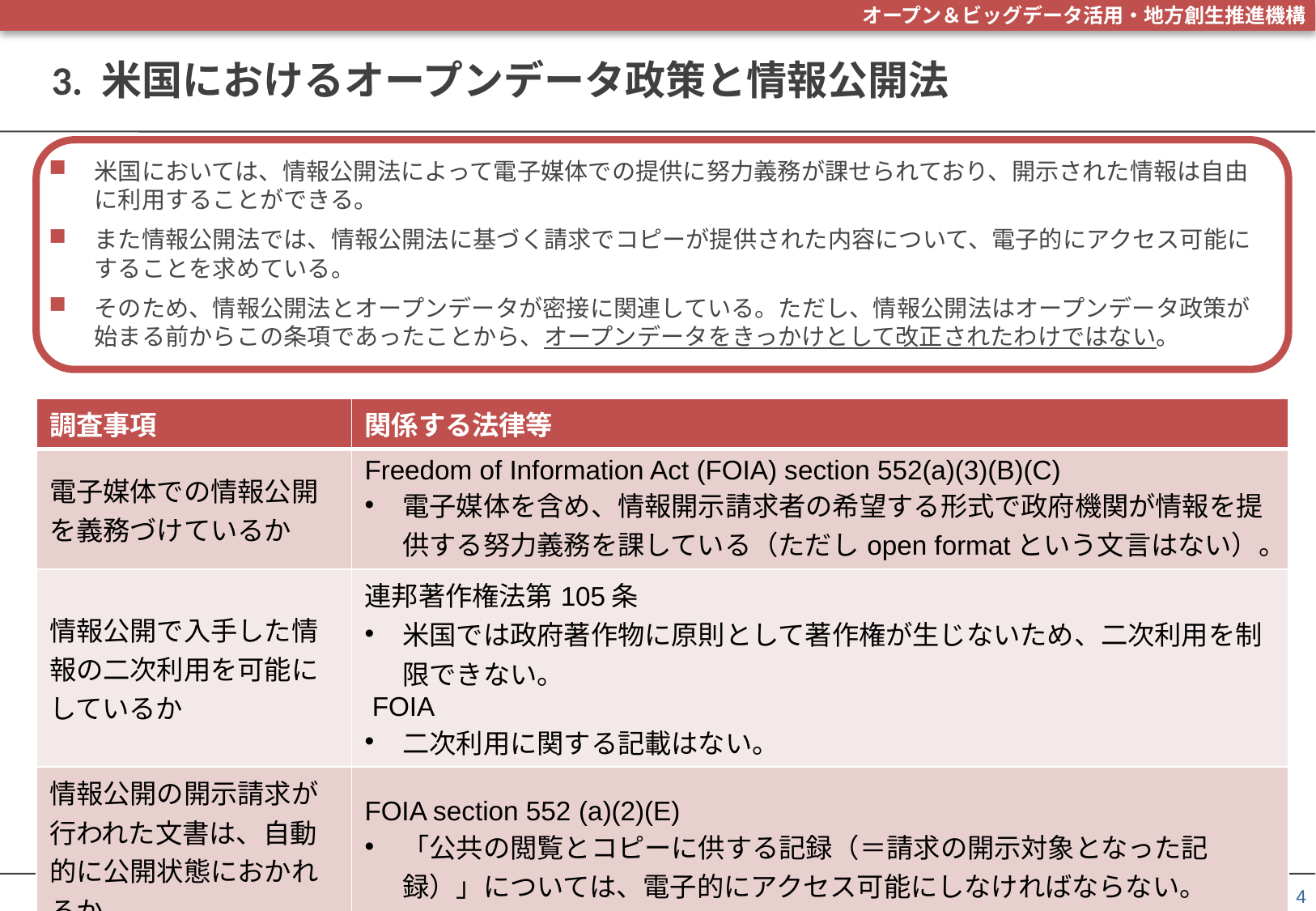

# 3. 米国におけるオープンデータ政策と情報公開法

米国においては、情報公開法によって電子媒体での提供に努力義務が課せられており、開示された情報は自由に利用することができる。
また情報公開法では、情報公開法に基づく請求でコピーが提供された内容について、電子的にアクセス可能にすることを求めている。
そのため、情報公開法とオープンデータが密接に関連している。ただし、情報公開法はオープンデータ政策が始まる前からこの条項であったことから、オープンデータをきっかけとして改正されたわけではない。
| 調査事項 | 関係する法律等 |
| --- | --- |
| 電子媒体での情報公開を義務づけているか | Freedom of Information Act (FOIA) section 552(a)(3)(B)(C) 電子媒体を含め、情報開示請求者の希望する形式で政府機関が情報を提供する努力義務を課している（ただしopen formatという文言はない）。 |
| 情報公開で入手した情報の二次利用を可能にしているか | 連邦著作権法第105条 米国では政府著作物に原則として著作権が生じないため、二次利用を制限できない。 FOIA 二次利用に関する記載はない。 |
| 情報公開の開示請求が行われた文書は、自動的に公開状態におかれるか。 | FOIA section 552 (a)(2)(E) 「公共の閲覧とコピーに供する記録（＝請求の開示対象となった記録）」については、電子的にアクセス可能にしなければならない。 |
4